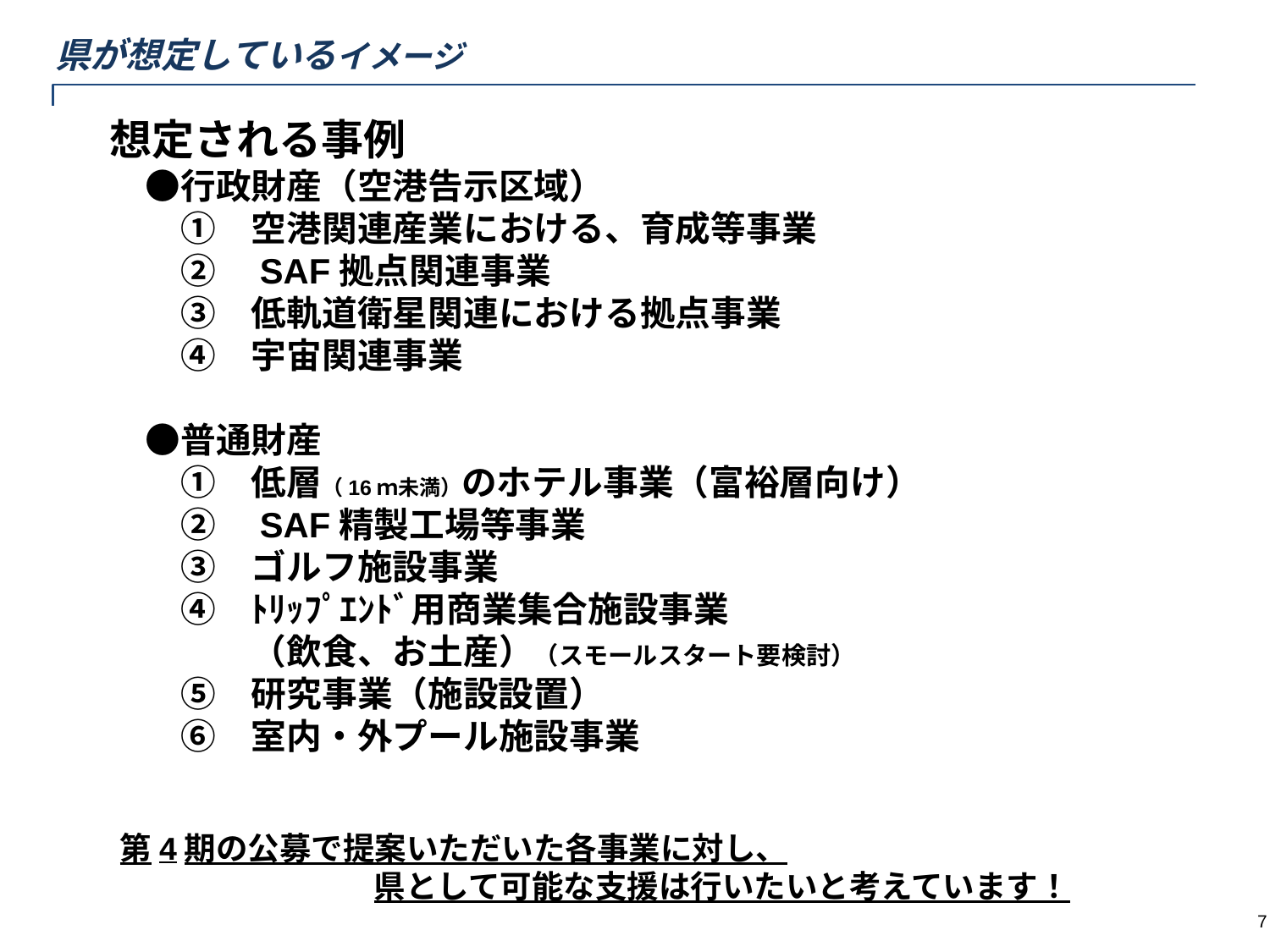

県が想定しているイメージ
想定される事例
　●行政財産（空港告示区域）
　　①　空港関連産業における、育成等事業
　　②　SAF拠点関連事業
　　③　低軌道衛星関連における拠点事業
　　④　宇宙関連事業

　●普通財産
　　①　低層（16ｍ未満）のホテル事業（富裕層向け）
　　②　SAF精製工場等事業
　　③　ゴルフ施設事業
　　④　ﾄﾘｯﾌﾟｴﾝﾄﾞ用商業集合施設事業
　　　　（飲食、お土産）（スモールスタート要検討）
　　⑤　研究事業（施設設置）
　　⑥　室内・外プール施設事業

第4期の公募で提案いただいた各事業に対し、
　　　　　　　　県として可能な支援は行いたいと考えています！

7